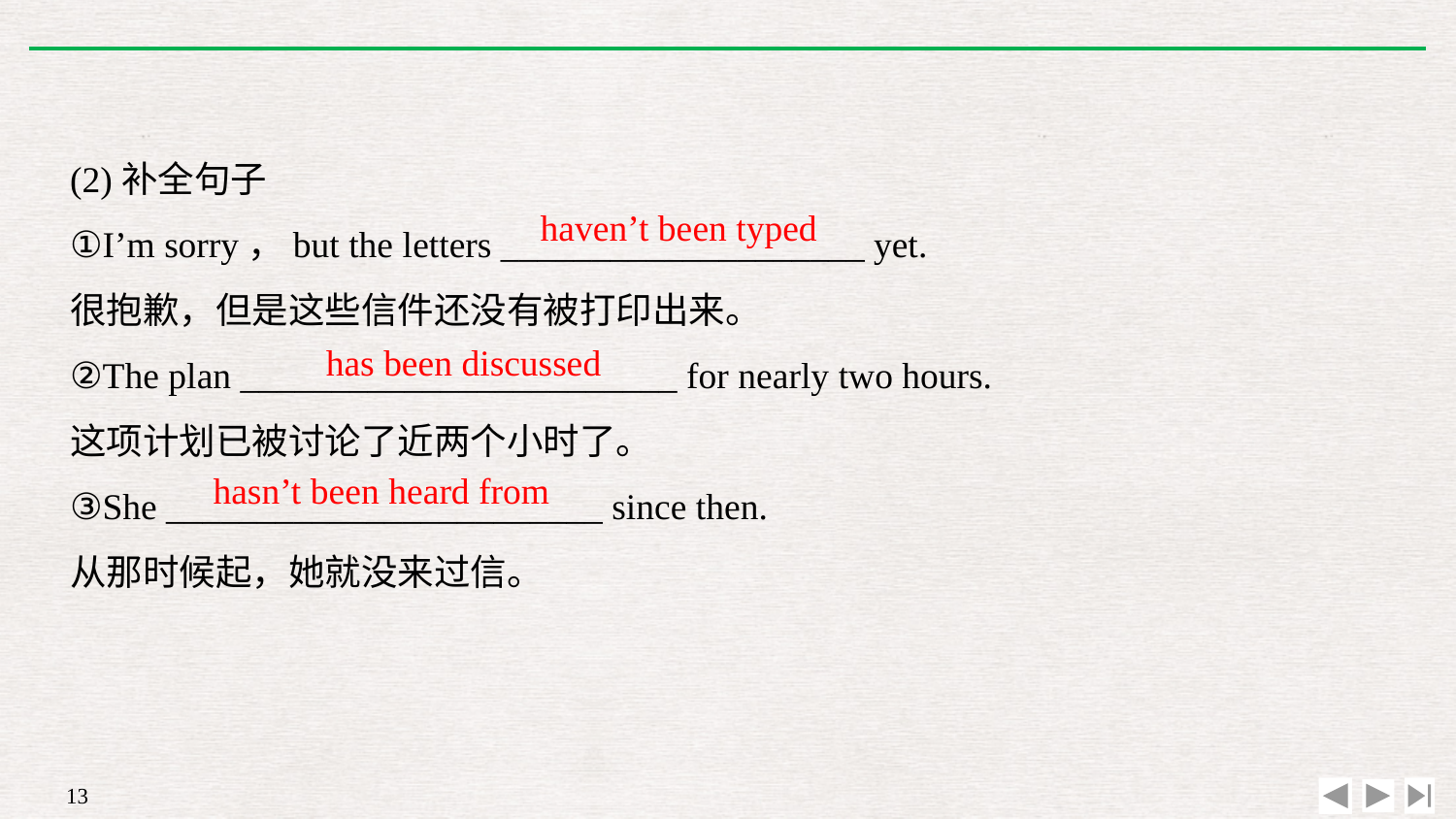

(2)补全句子
①I’m sorry，but the letters ____________________ yet.
很抱歉，但是这些信件还没有被打印出来。
②The plan ________________________ for nearly two hours.
这项计划已被讨论了近两个小时了。
③She ________________________ since then.
从那时候起，她就没来过信。
haven’t been typed
has been discussed
hasn’t been heard from